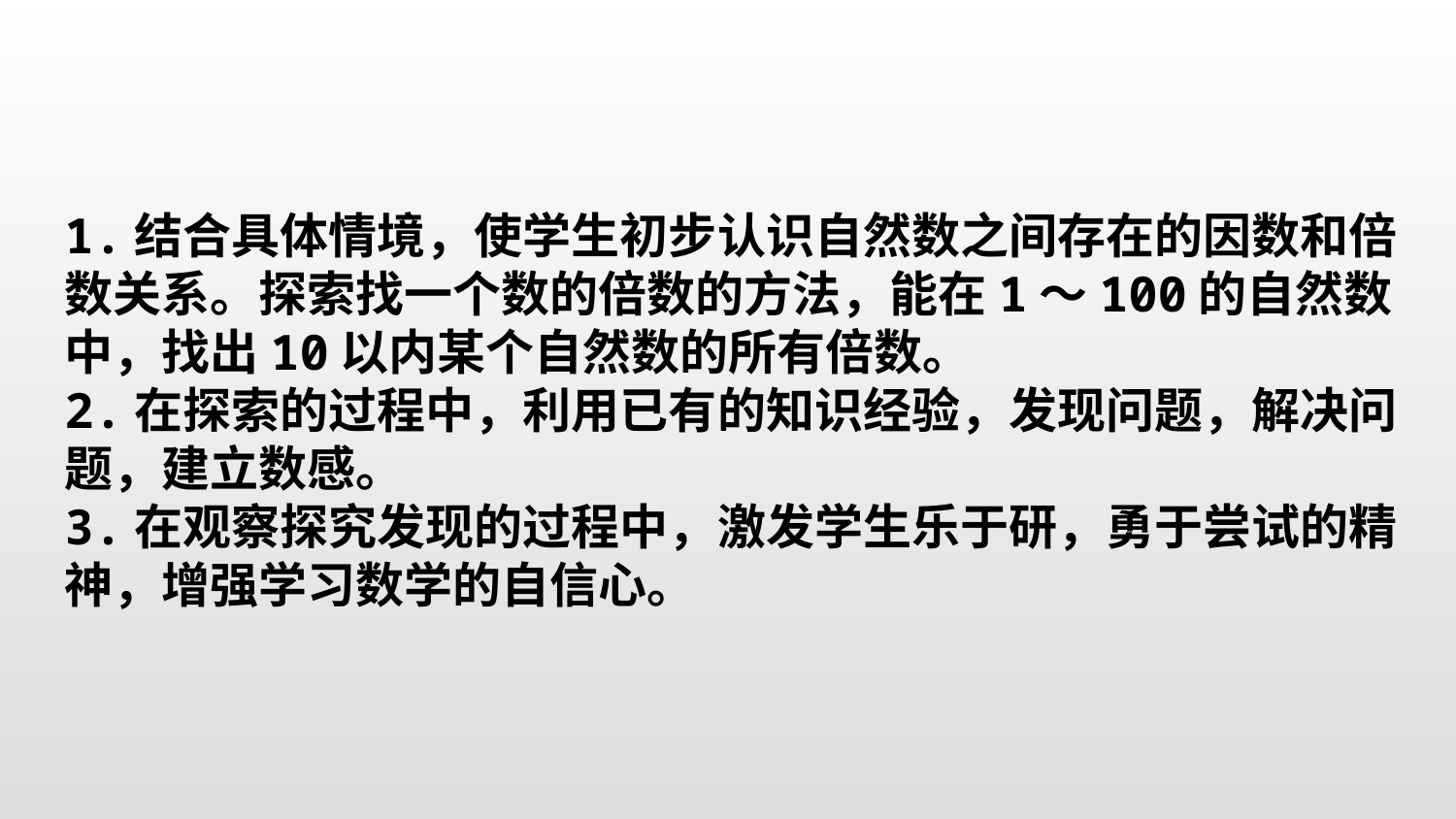

1.结合具体情境，使学生初步认识自然数之间存在的因数和倍数关系。探索找一个数的倍数的方法，能在1～100的自然数中，找出10以内某个自然数的所有倍数。
2.在探索的过程中，利用已有的知识经验，发现问题，解决问题，建立数感。
3.在观察探究发现的过程中，激发学生乐于研，勇于尝试的精神，增强学习数学的自信心。